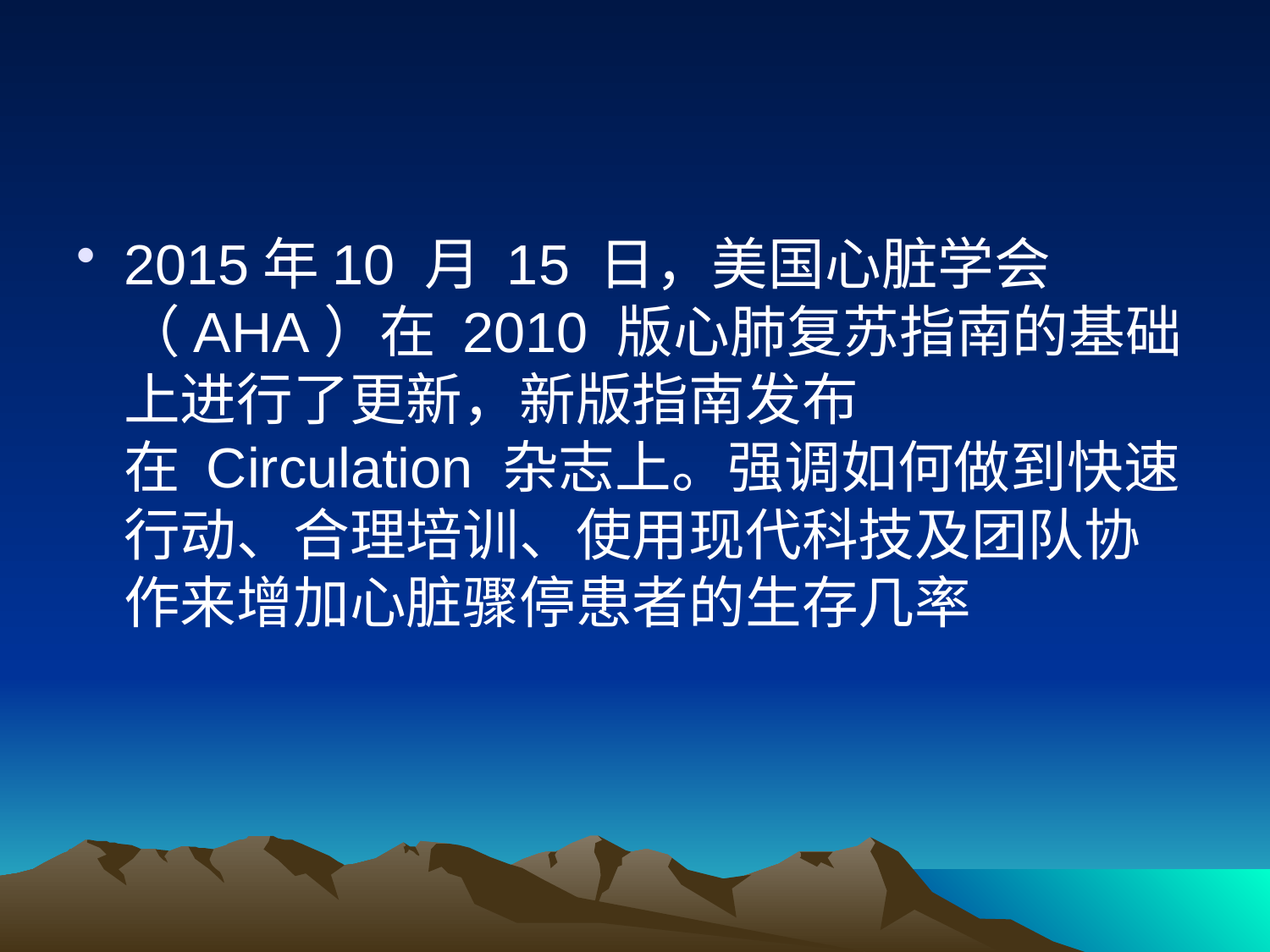

#
2015年10 月 15 日，美国心脏学会（AHA）在 2010 版心肺复苏指南的基础上进行了更新，新版指南发布在 Circulation 杂志上。强调如何做到快速行动、合理培训、使用现代科技及团队协作来增加心脏骤停患者的生存几率